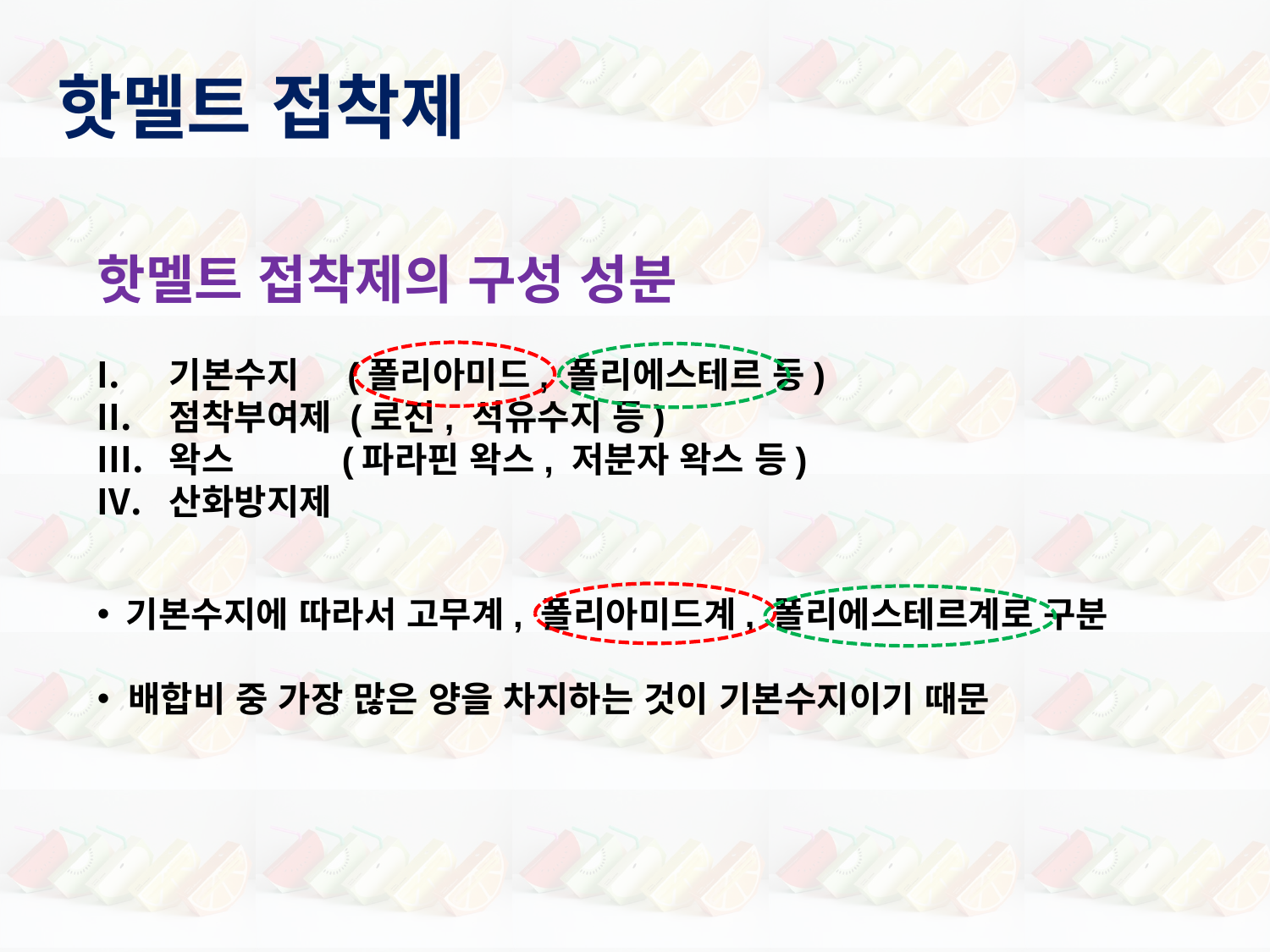

핫멜트 접착제
핫멜트 접착제의 구성 성분

기본수지    (폴리아미드, 폴리에스테르 등)
점착부여제 (로진, 석유수지 등)
왁스          (파라핀 왁스, 저분자 왁스 등)
산화방지제

 기본수지에 따라서 고무계, 폴리아미드계, 폴리에스테르계로 구분

 배합비 중 가장 많은 양을 차지하는 것이 기본수지이기 때문